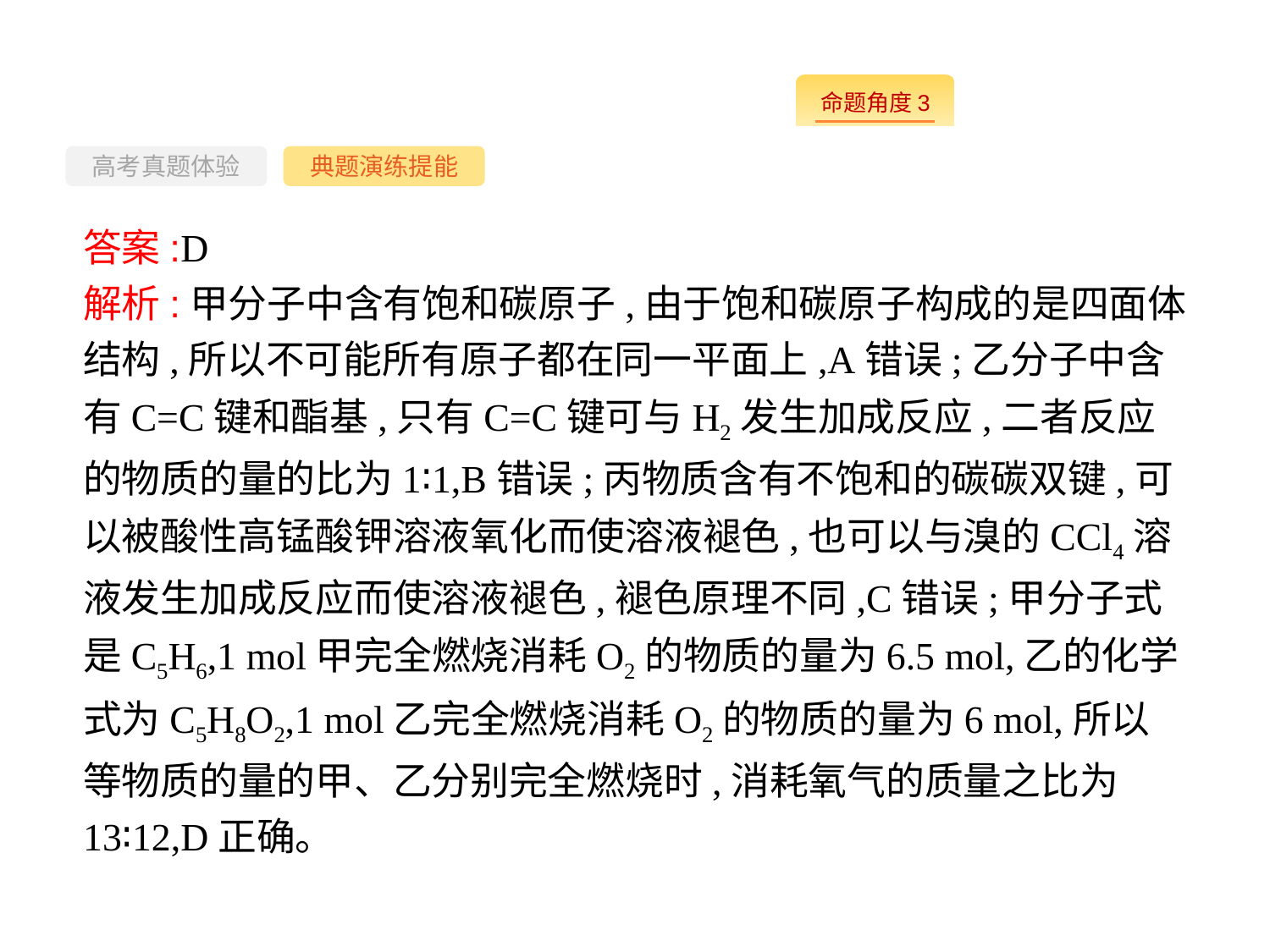

-66-
高考真题体验
典题演练提能
答案:D
解析:甲分子中含有饱和碳原子,由于饱和碳原子构成的是四面体结构,所以不可能所有原子都在同一平面上,A错误;乙分子中含有C=C键和酯基,只有C=C键可与H2发生加成反应,二者反应的物质的量的比为1∶1,B错误;丙物质含有不饱和的碳碳双键,可以被酸性高锰酸钾溶液氧化而使溶液褪色,也可以与溴的CCl4溶液发生加成反应而使溶液褪色,褪色原理不同,C错误;甲分子式是C5H6,1 mol甲完全燃烧消耗O2的物质的量为6.5 mol,乙的化学式为C5H8O2,1 mol乙完全燃烧消耗O2的物质的量为6 mol,所以等物质的量的甲、乙分别完全燃烧时,消耗氧气的质量之比为13∶12,D正确。